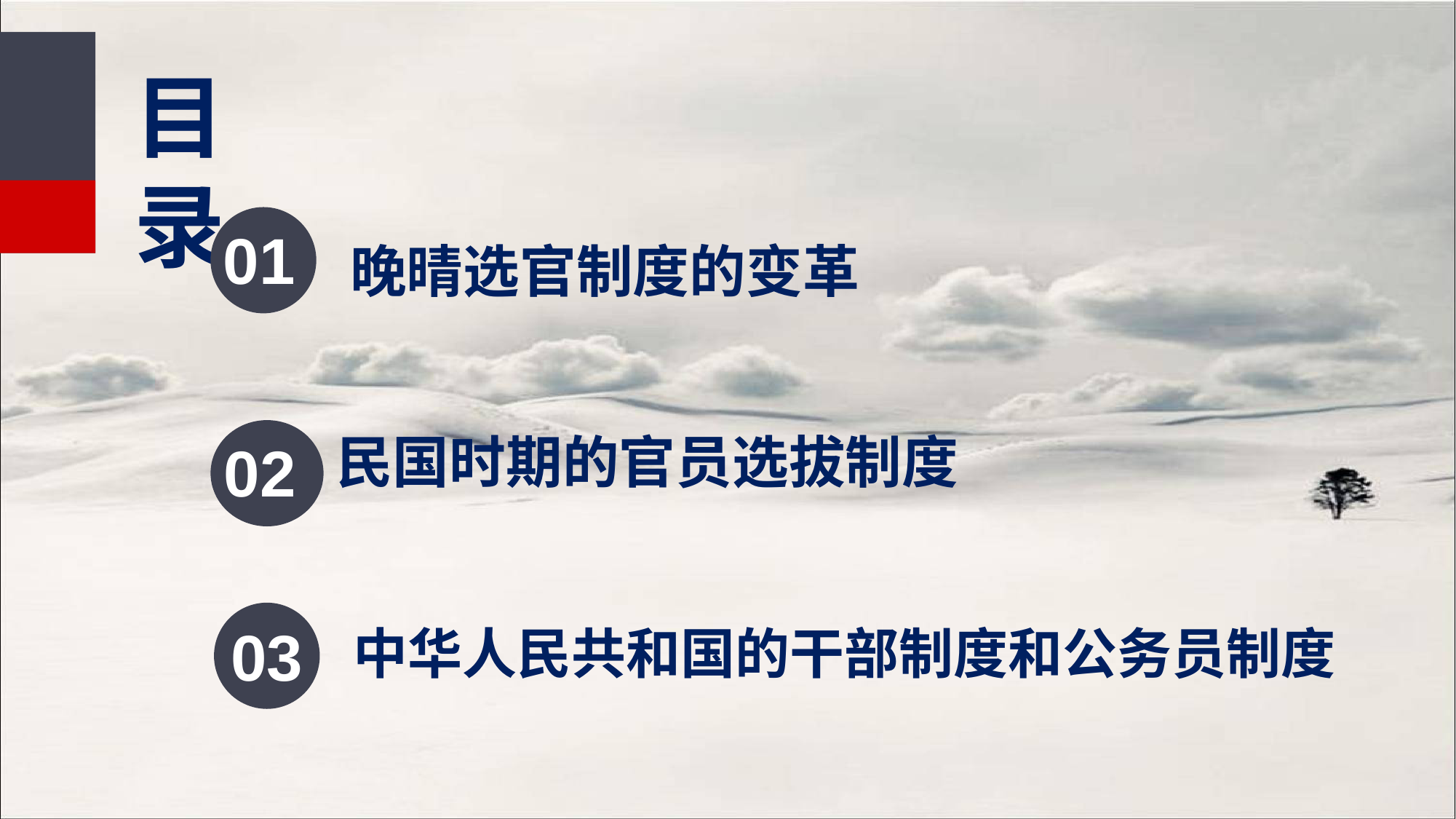

目录

01
晚晴选官制度的变革
民国时期的官员选拔制度

02
中华人民共和国的干部制度和公务员制度

03